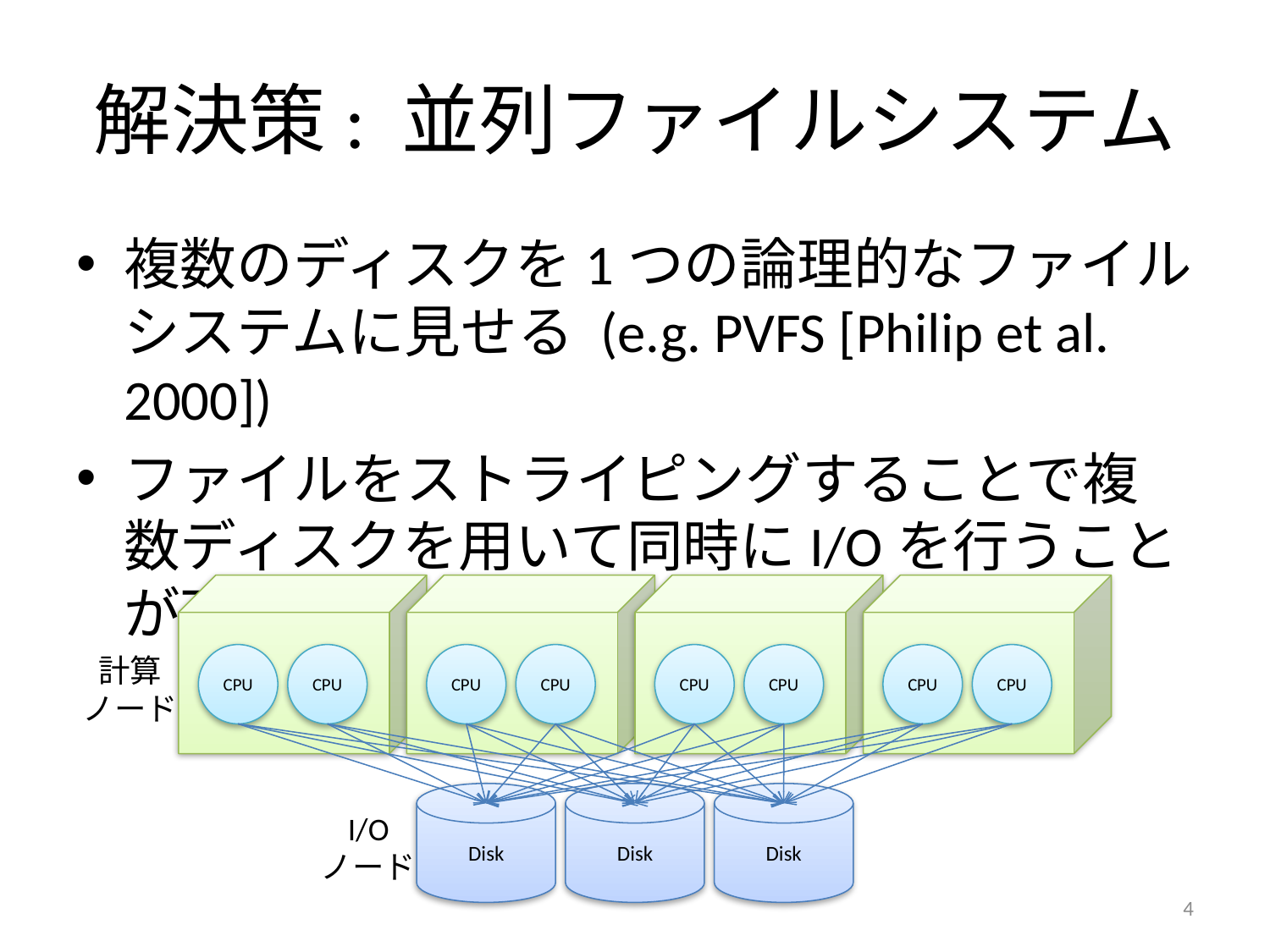

# 解決策: 並列ファイルシステム
複数のディスクを1つの論理的なファイルシステムに見せる (e.g. PVFS [Philip et al. 2000])
ファイルをストライピングすることで複数ディスクを用いて同時にI/Oを行うことが可能

CPU
CPU

CPU
CPU

CPU
CPU

CPU
CPU
計算
ノード
Disk
Disk
Disk
I/O
ノード
4